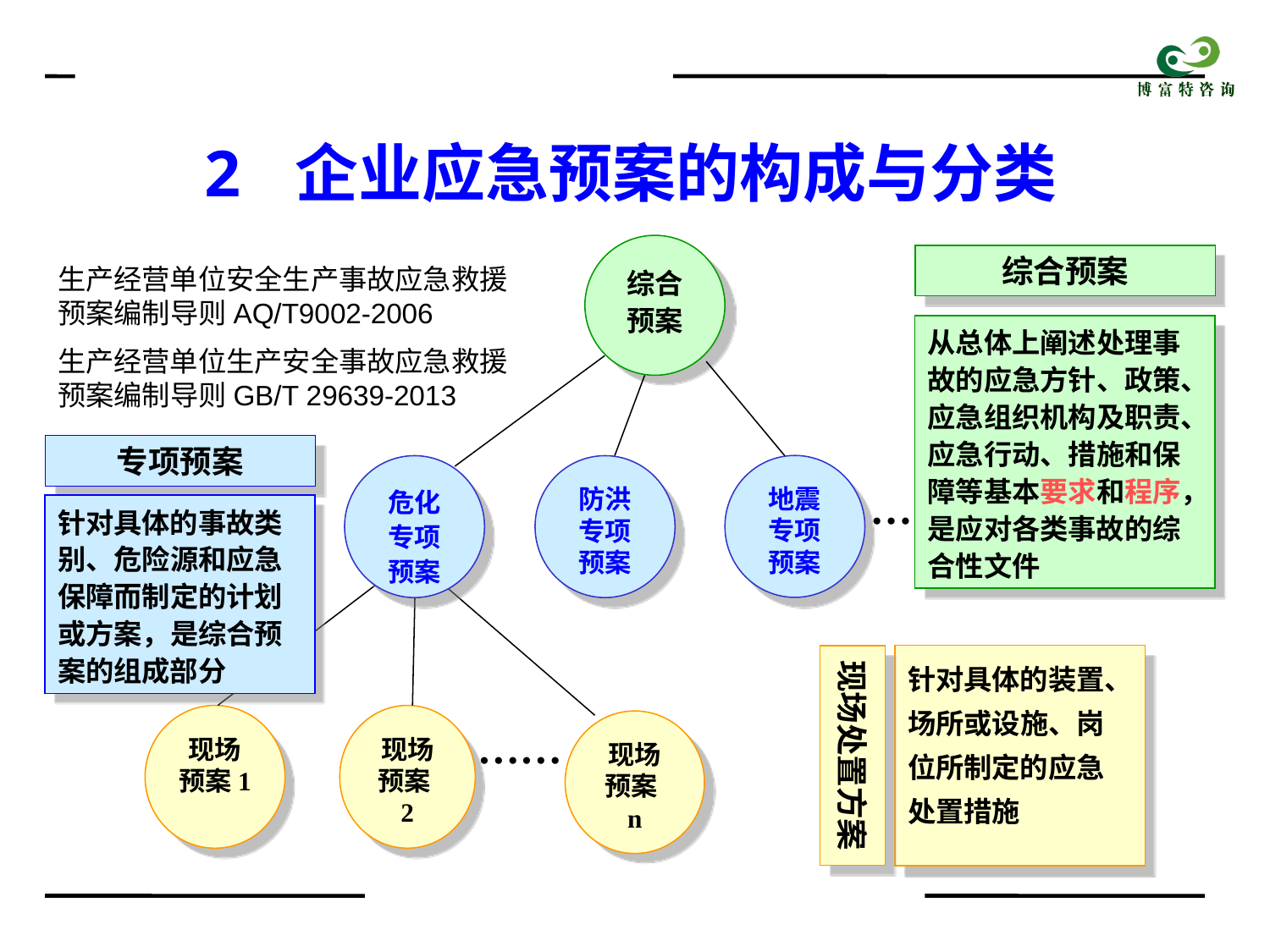

2 企业应急预案的构成与分类
综合
预案
综合预案
生产经营单位安全生产事故应急救援预案编制导则AQ/T9002-2006
生产经营单位生产安全事故应急救援预案编制导则GB/T 29639-2013
从总体上阐述处理事故的应急方针、政策、应急组织机构及职责、应急行动、措施和保障等基本要求和程序，是应对各类事故的综合性文件

专项预案
地震专项预案
危化专项预案
防洪专项预案
……
针对具体的事故类别、危险源和应急保障而制定的计划或方案，是综合预案的组成部分

现场处置方案
针对具体的装置、场所或设施、岗位所制定的应急处置措施
现场
预案1
现场
预案2
现场
预案n
……